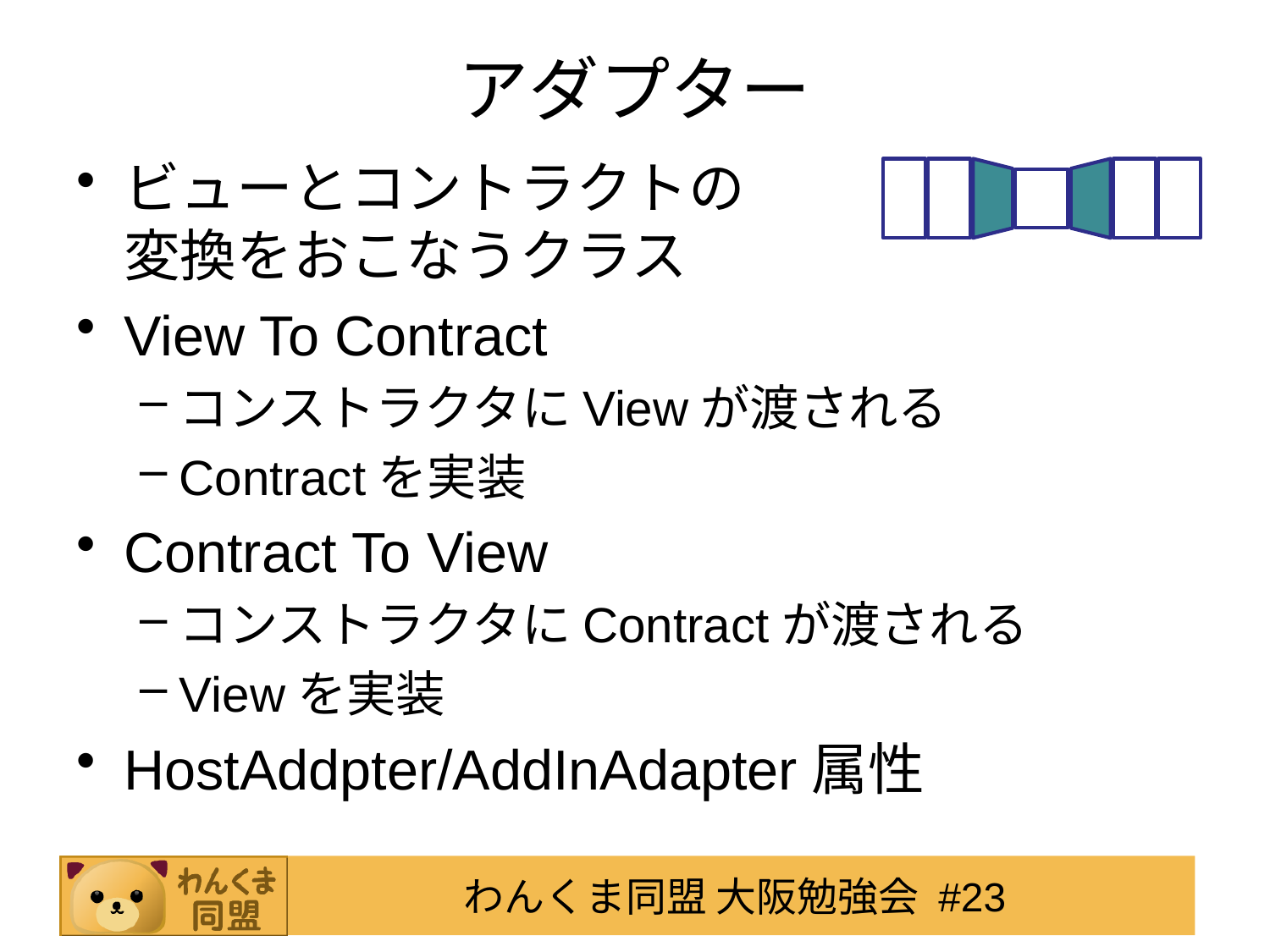

# アダプター
ビューとコントラクトの
変換をおこなうクラス
View To Contract
コンストラクタにViewが渡される
Contractを実装
Contract To View
コンストラクタにContractが渡される
Viewを実装
HostAddpter/AddInAdapter属性